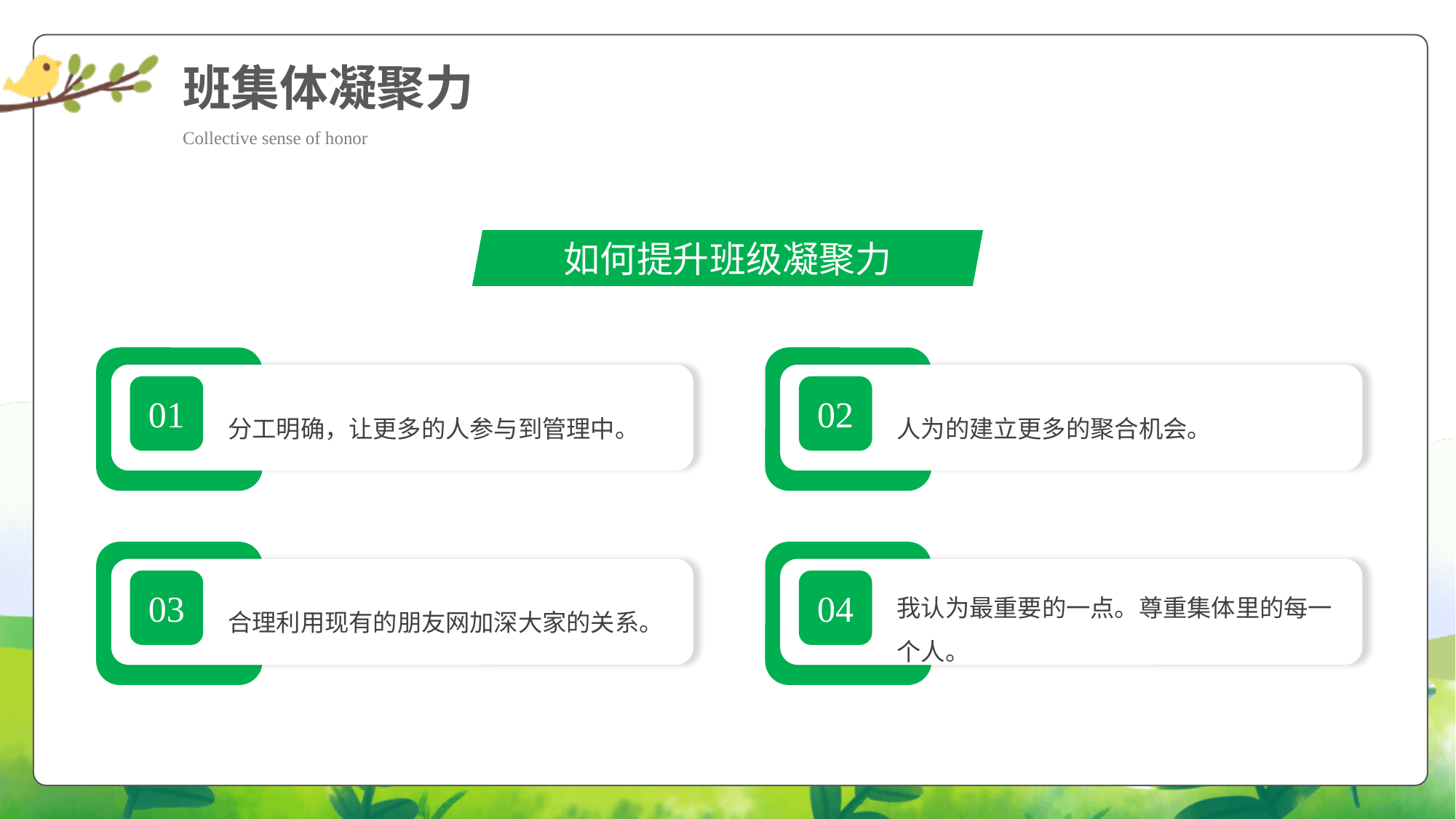

班集体凝聚力
Collective sense of honor
如何提升班级凝聚力

1
1
01
02
分工明确，让更多的人参与到管理中。
人为的建立更多的聚合机会。

1
1
03
04
合理利用现有的朋友网加深大家的关系。
我认为最重要的一点。尊重集体里的每一个人。